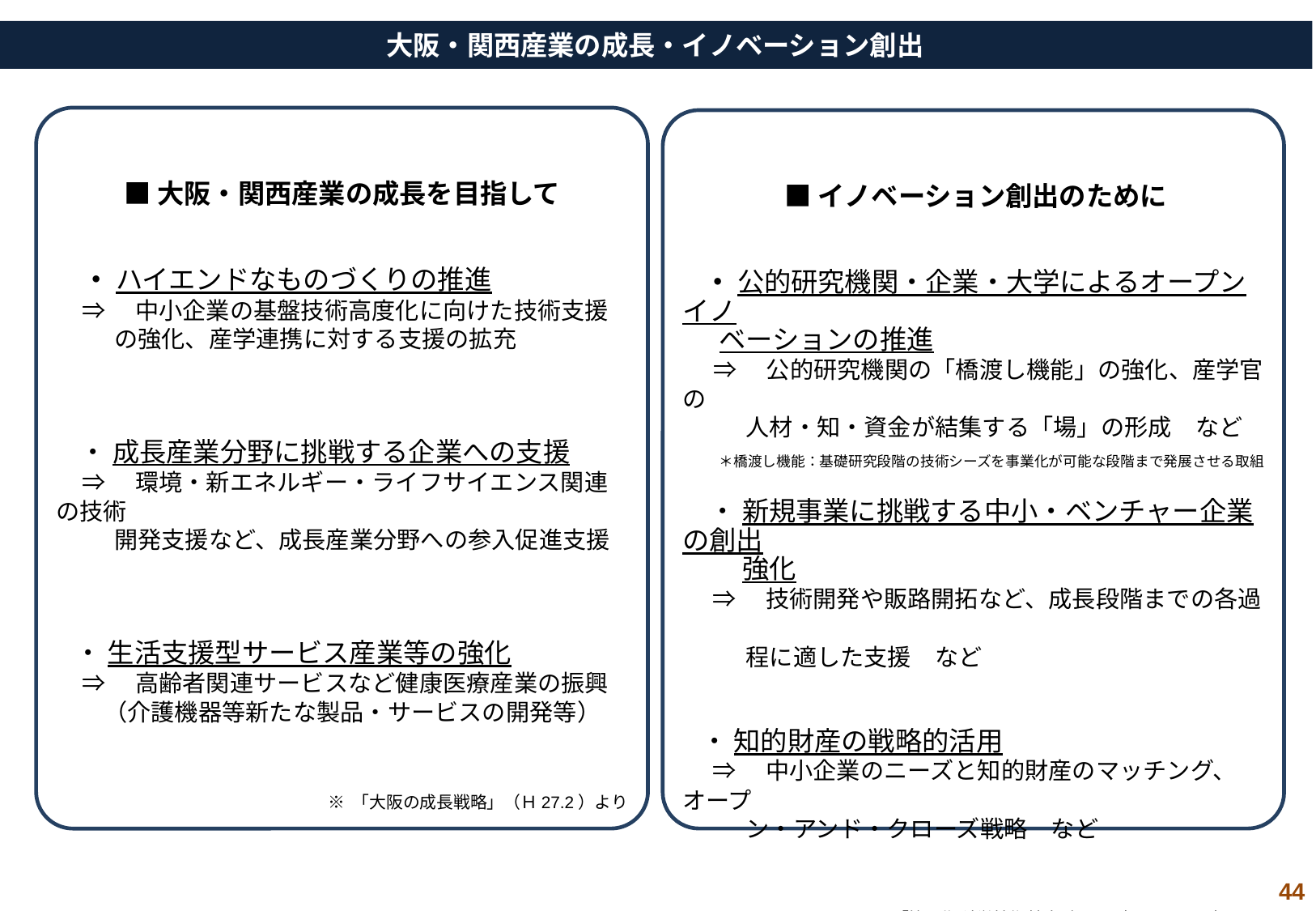

大阪・関西産業の成長・イノベーション創出

■大阪・関西産業の成長を目指して

　・ ハイエンドなものづくりの推進
     ⇒　中小企業の基盤技術高度化に向けた技術支援
          の強化、産学連携に対する支援の拡充

　・ 成長産業分野に挑戦する企業への支援
     ⇒　環境・新エネルギー・ライフサイエンス関連の技術
          開発支援など、成長産業分野への参入促進支援

  ・ 生活支援型サービス産業等の強化
     ⇒　高齢者関連サービスなど健康医療産業の振興
        （介護機器等新たな製品・サービスの開発等）

※ 「大阪の成長戦略」（Ｈ27.2）より

 ■イノベーション創出のために

   ・ 公的研究機関・企業・大学によるオープンイノ
     ベーションの推進
       ⇒　公的研究機関の「橋渡し機能」の強化、産学官の
           人材・知・資金が結集する「場」の形成　など
＊橋渡し機能：基礎研究段階の技術シーズを事業化が可能な段階まで発展させる取組

　・ 新規事業に挑戦する中小・ベンチャー企業の創出
　　 強化
     ⇒　技術開発や販路開拓など、成長段階までの各過
           程に適した支援　など

  ・ 知的財産の戦略的活用
     ⇒　中小企業のニーズと知的財産のマッチング、オープ
           ン・アンド・クローズ戦略　など

※ 「第5期科学技術基本計画」（Ｈ28～32）より
44